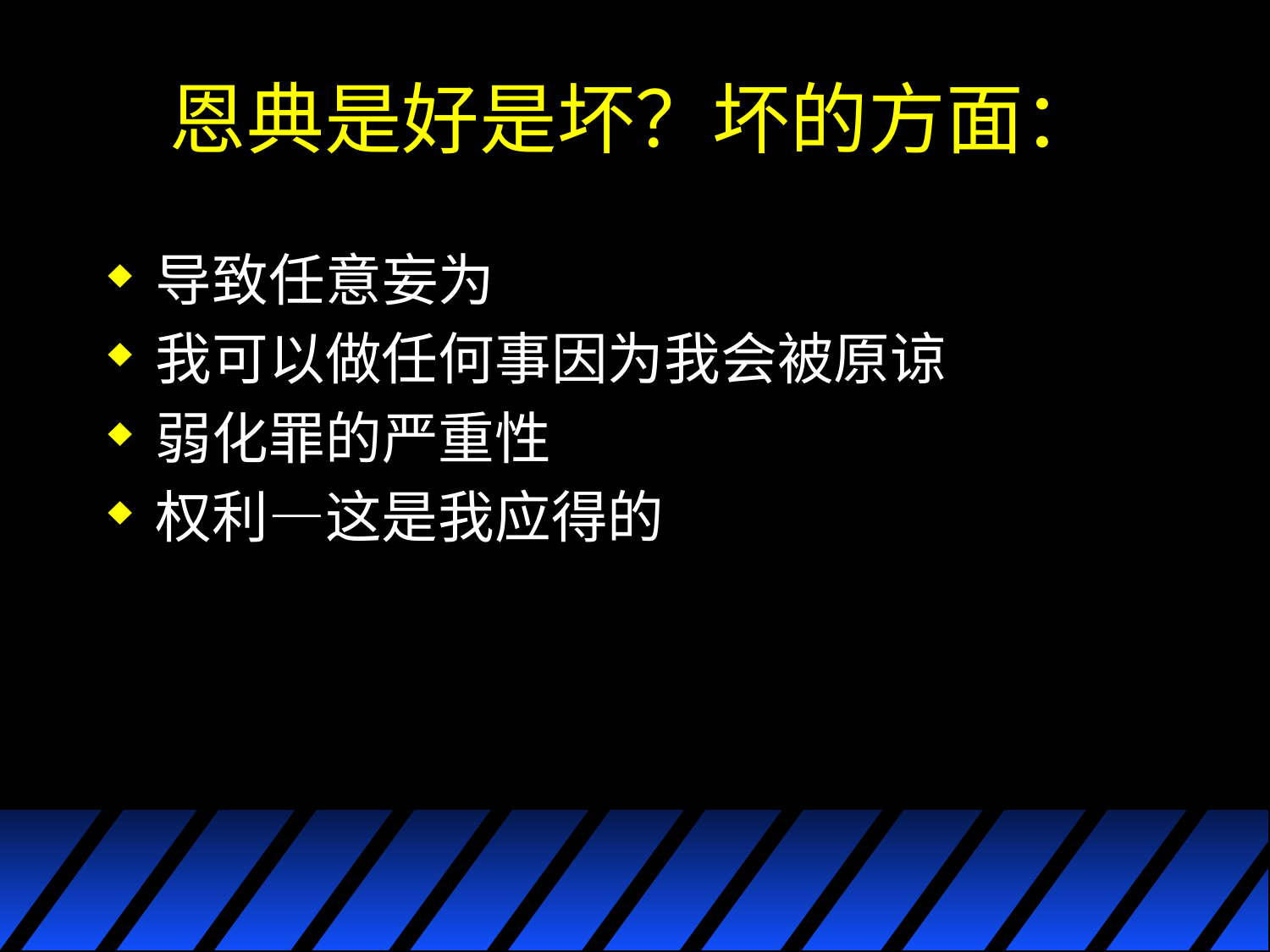

# 恩典是好是坏？坏的方面：
导致任意妄为
我可以做任何事因为我会被原谅
弱化罪的严重性
权利—这是我应得的